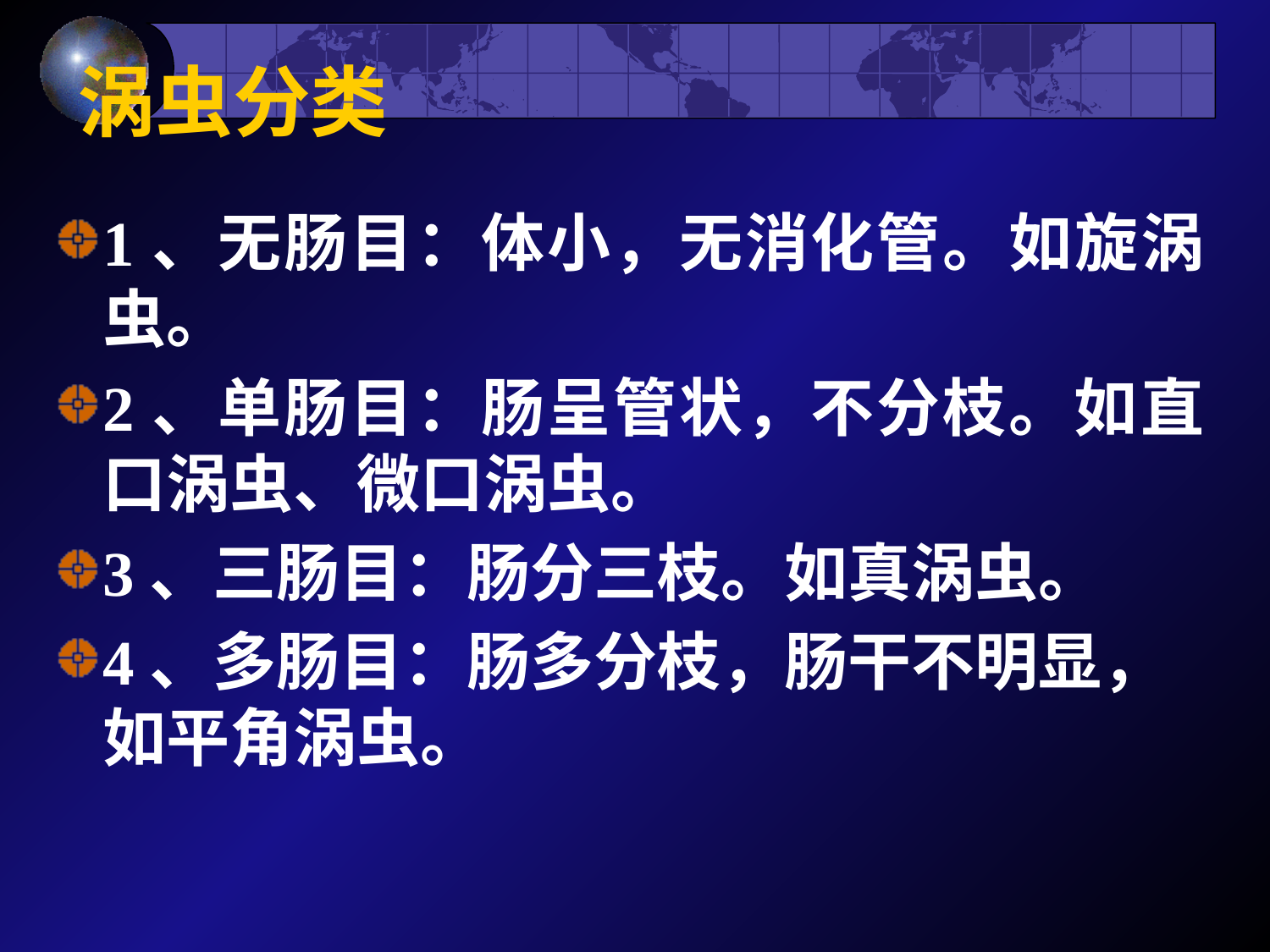

# 涡虫分类
1、无肠目：体小，无消化管。如旋涡虫。
2、单肠目：肠呈管状，不分枝。如直口涡虫、微口涡虫。
3、三肠目：肠分三枝。如真涡虫。
4、多肠目：肠多分枝，肠干不明显，如平角涡虫。

16